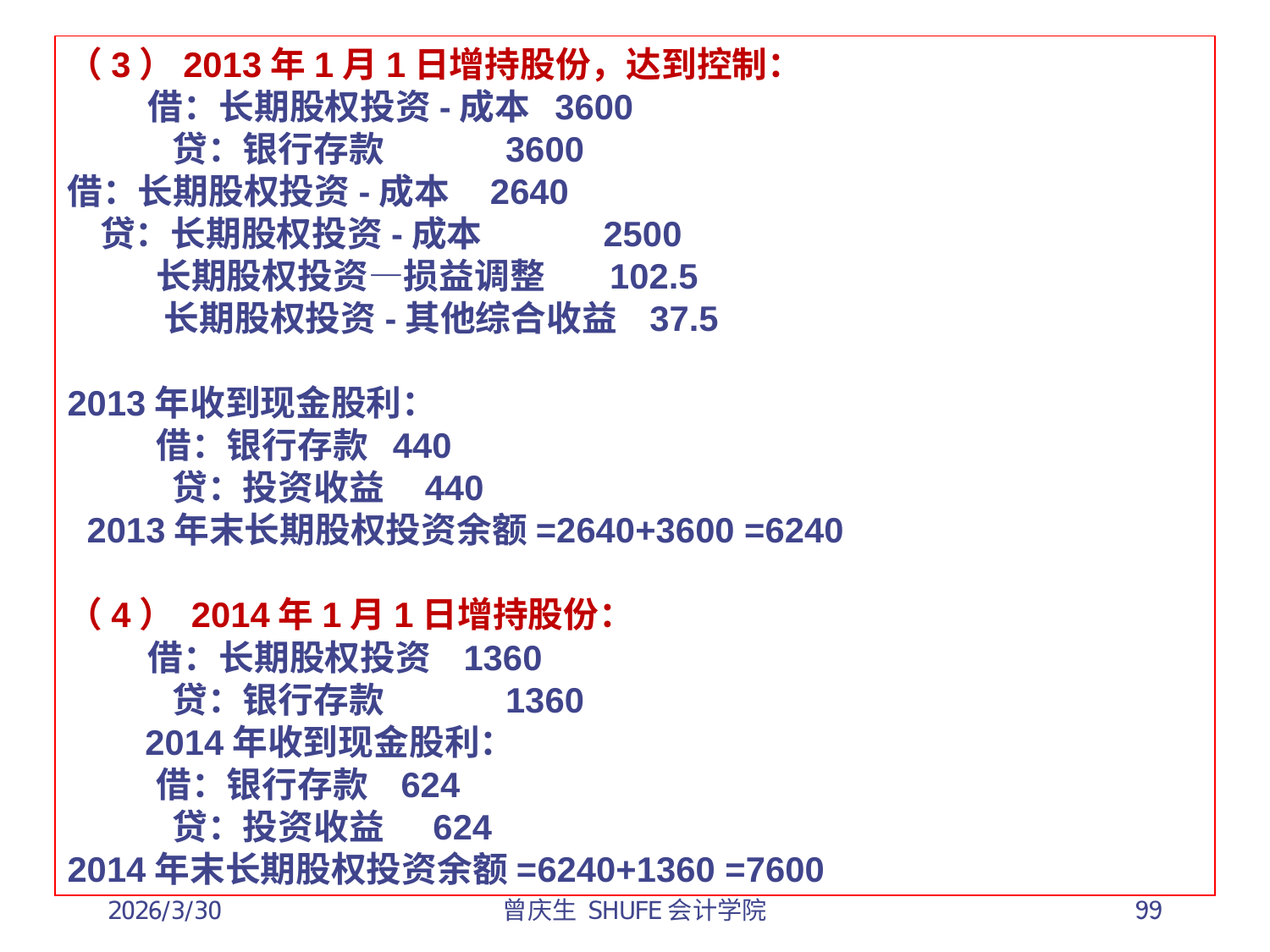

（3）2013年1月1日增持股份，达到控制：
         借：长期股权投资-成本  3600
            贷：银行存款              3600
借：长期股权投资-成本    2640
   贷：长期股权投资-成本              2500
          长期股权投资—损益调整       102.5
           长期股权投资-其他综合收益   37.5

2013年收到现金股利：
          借：银行存款  440
            贷：投资收益    440
  2013年末长期股权投资余额=2640+3600 =6240

（4） 2014年1月1日增持股份：
         借：长期股权投资   1360
            贷：银行存款              1360
        2014年收到现金股利：
          借：银行存款   624
            贷：投资收益     624
2014年末长期股权投资余额=6240+1360 =7600
2026/3/30
曾庆生 SHUFE会计学院
99